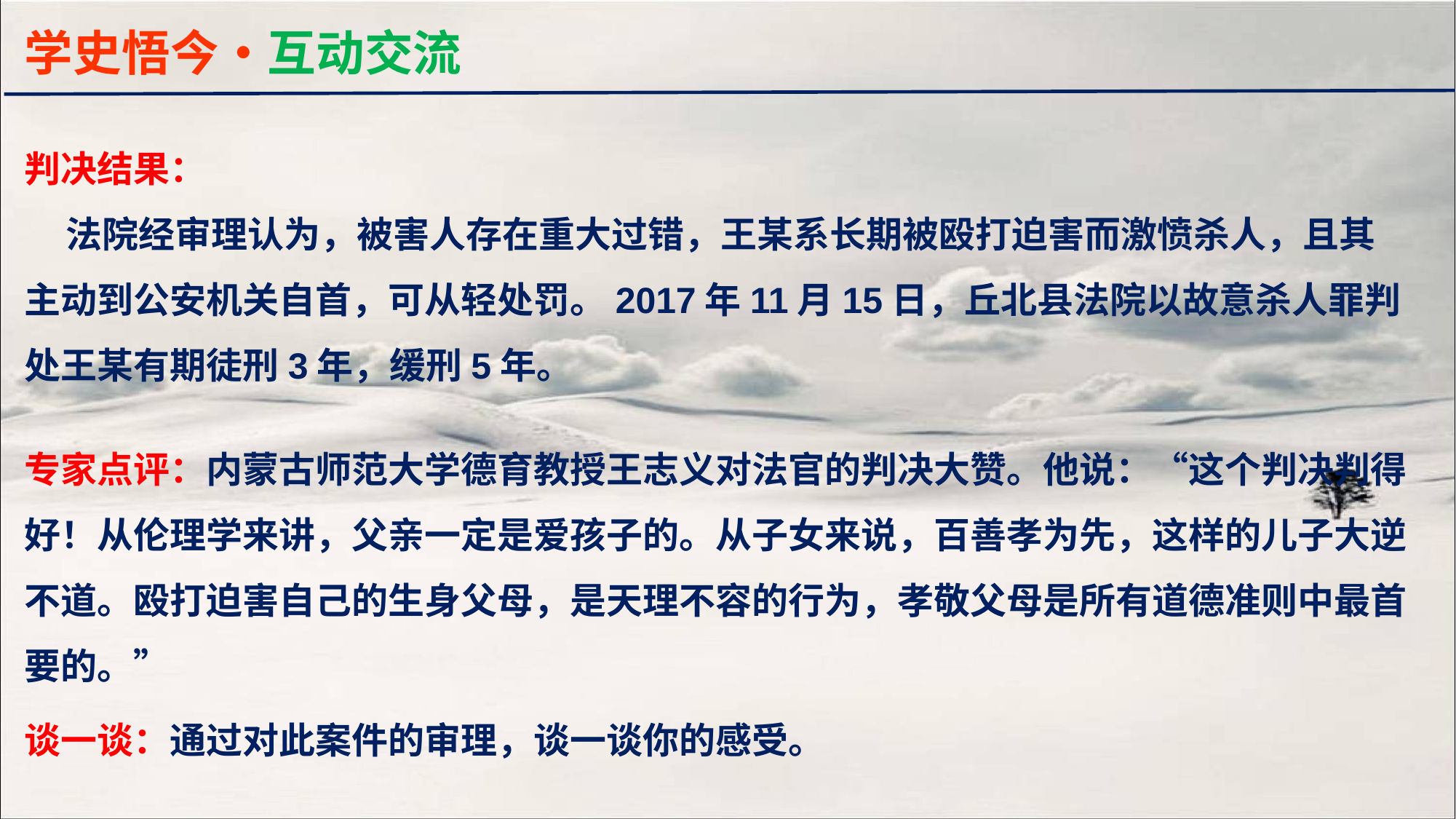

学史悟今•互动交流
判决结果：
    法院经审理认为，被害人存在重大过错，王某系长期被殴打迫害而激愤杀人，且其主动到公安机关自首，可从轻处罚。2017年11月15日，丘北县法院以故意杀人罪判处王某有期徒刑3年，缓刑5年。
专家点评：内蒙古师范大学德育教授王志义对法官的判决大赞。他说：“这个判决判得好！从伦理学来讲，父亲一定是爱孩子的。从子女来说，百善孝为先，这样的儿子大逆不道。殴打迫害自己的生身父母，是天理不容的行为，孝敬父母是所有道德准则中最首要的。”
谈一谈：通过对此案件的审理，谈一谈你的感受。